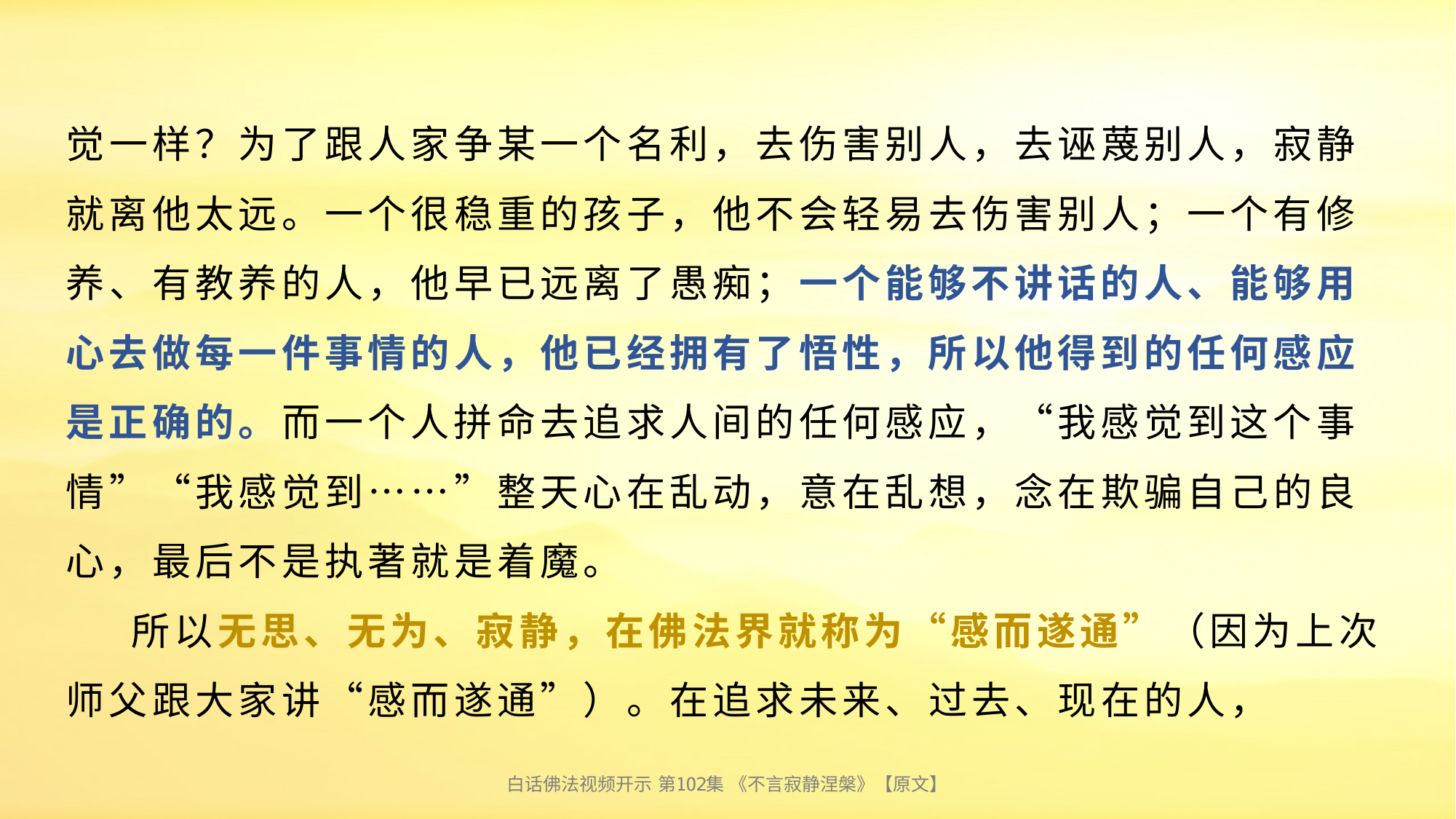

# 觉一样？为了跟人家争某一个名利，去伤害别人，去诬蔑别人，寂静就离他太远。一个很稳重的孩子，他不会轻易去伤害别人；一个有修养、有教养的人，他早已远离了愚痴；一个能够不讲话的人、能够用心去做每一件事情的人，他已经拥有了悟性，所以他得到的任何感应是正确的。而一个人拼命去追求人间的任何感应，“我感觉到这个事情”“我感觉到……”整天心在乱动，意在乱想，念在欺骗自己的良心，最后不是执著就是着魔。 所以无思、无为、寂静，在佛法界就称为“感而遂通”（因为上次师父跟大家讲“感而遂通”）。在追求未来、过去、现在的人，
白话佛法视频开示 第102集 《不言寂静涅槃》【原文】